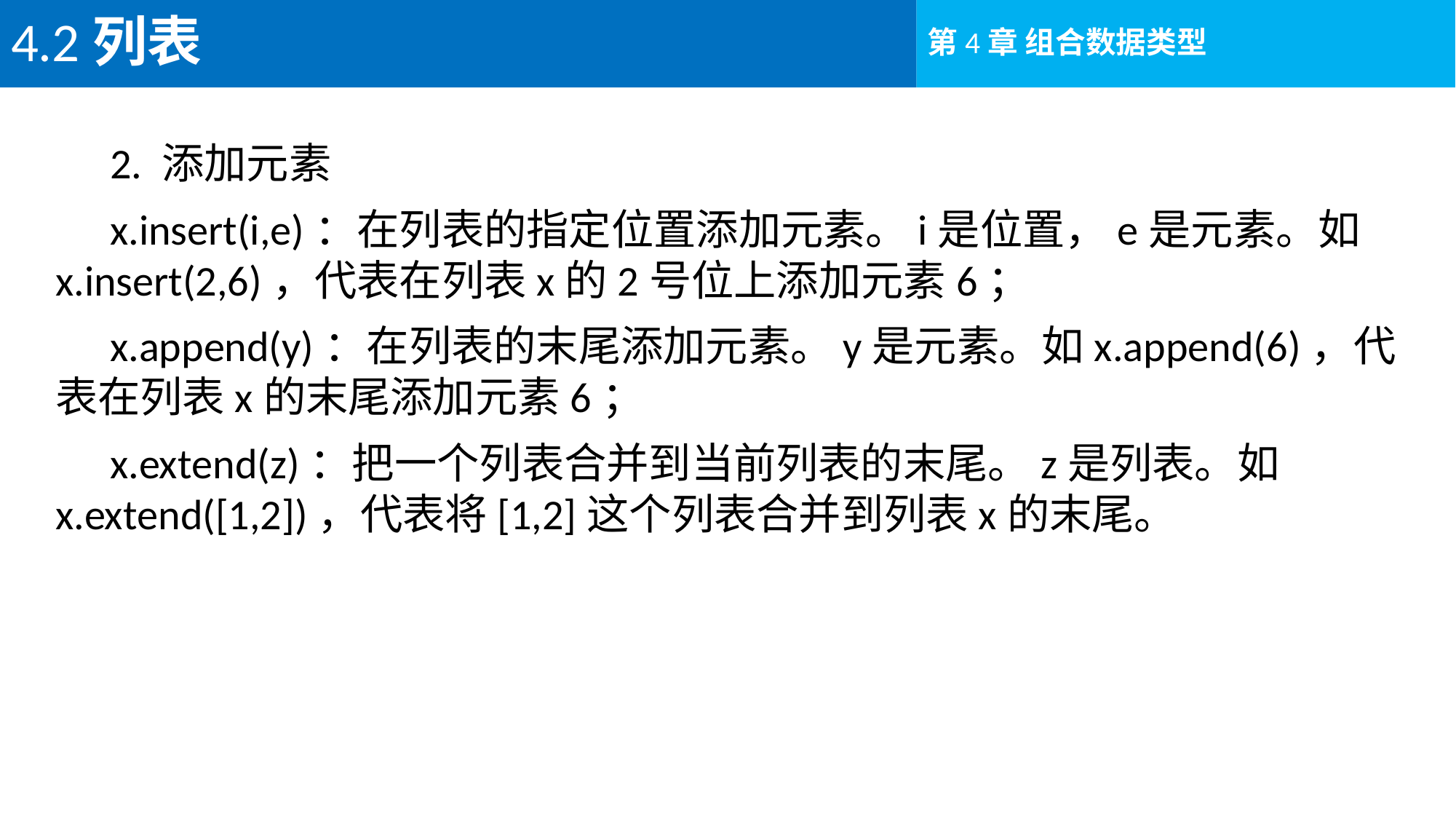

# 4.2列表
2. 添加元素
x.insert(i,e)：在列表的指定位置添加元素。i是位置，e是元素。如x.insert(2,6)，代表在列表x的2号位上添加元素6；
x.append(y)：在列表的末尾添加元素。y是元素。如x.append(6)，代表在列表x的末尾添加元素6；
x.extend(z)：把一个列表合并到当前列表的末尾。z是列表。如x.extend([1,2])，代表将[1,2]这个列表合并到列表x的末尾。